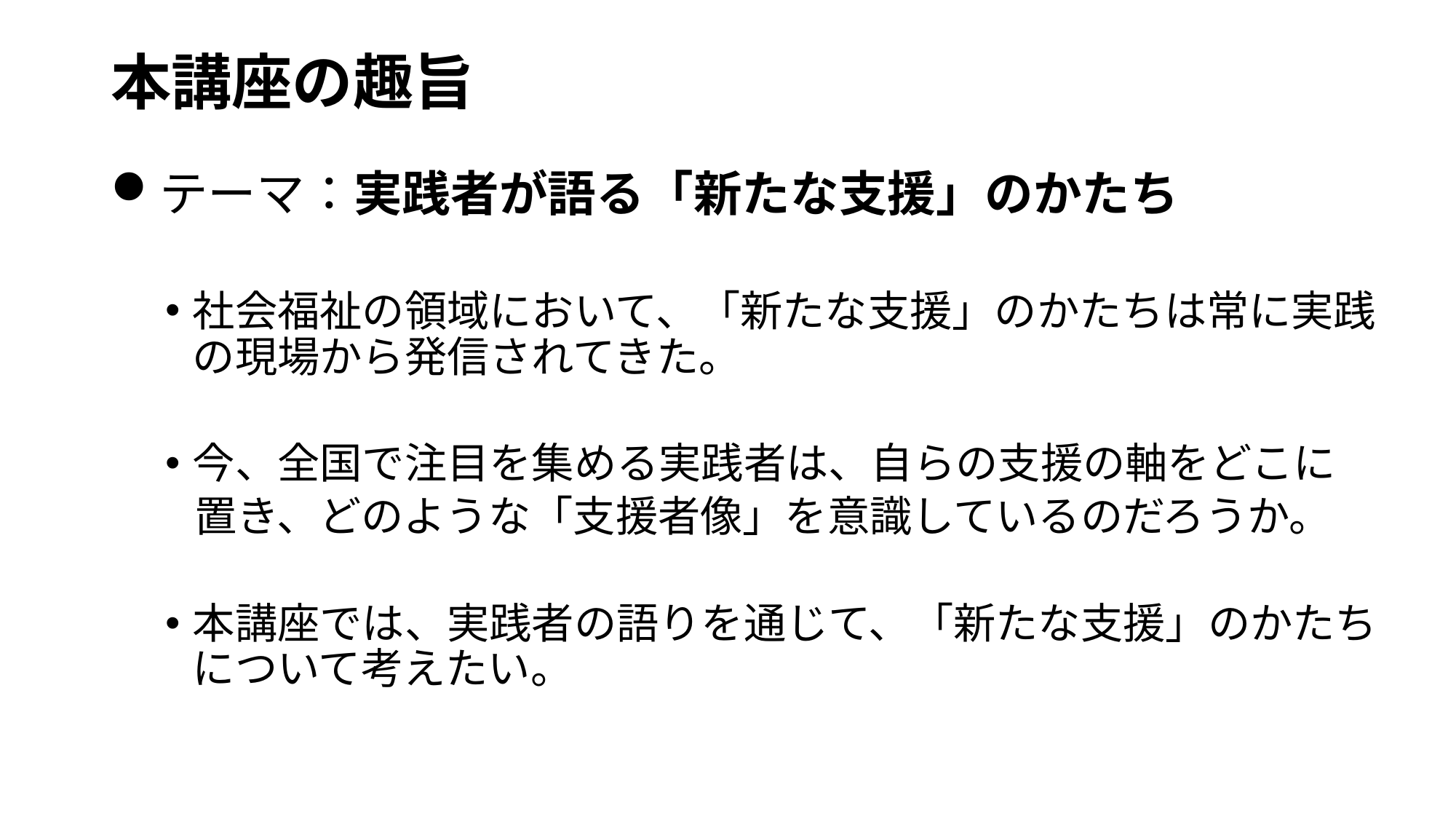

# 本講座の趣旨
テーマ：実践者が語る「新たな支援」のかたち
社会福祉の領域において、「新たな支援」のかたちは常に実践の現場から発信されてきた。

今、全国で注目を集める実践者は、自らの支援の軸をどこに
  置き、どのような「支援者像」を意識しているのだろうか。

本講座では、実践者の語りを通じて、「新たな支援」のかたちについて考えたい。